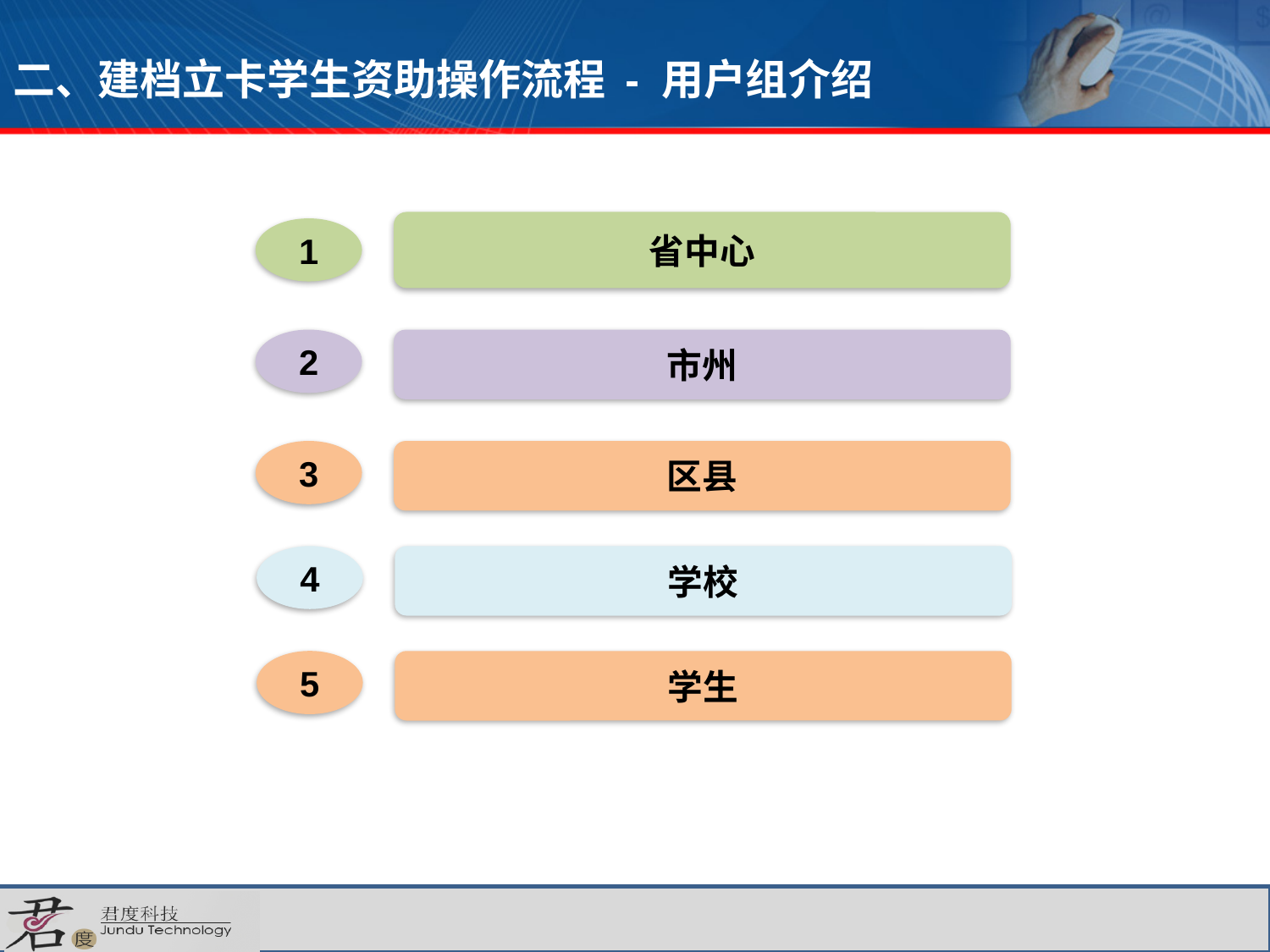

# 二、建档立卡学生资助操作流程 - 用户组介绍
省中心
1
2
市州
3
区县
4
学校
5
学生